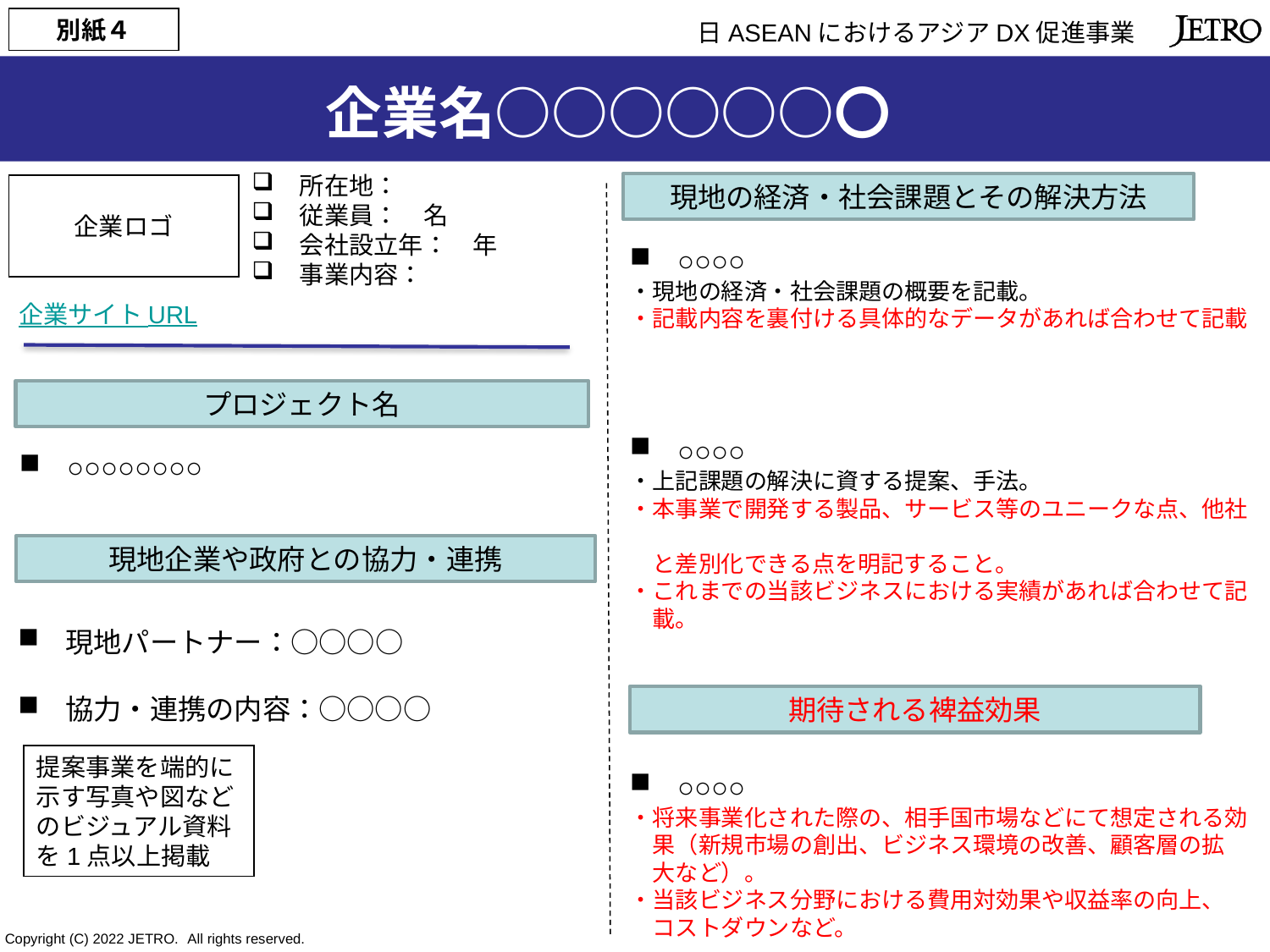

別紙４
日ASEANにおけるアジアDX促進事業
# 企業名○○○○○○〇
所在地：
従業員：　名
会社設立年：　年
事業内容：
現地の経済・社会課題とその解決方法

企業ロゴ

○○○○
・現地の経済・社会課題の概要を記載。
・記載内容を裏付ける具体的なデータがあれば合わせて記載

○○○○
・上記課題の解決に資する提案、手法。
・本事業で開発する製品、サービス等のユニークな点、他社
　と差別化できる点を明記すること。
・これまでの当該ビジネスにおける実績があれば合わせて記
　載。

○○○○
・将来事業化された際の、相手国市場などにて想定される効
　果（新規市場の創出、ビジネス環境の改善、顧客層の拡
　大など）。
・当該ビジネス分野における費用対効果や収益率の向上、
　コストダウンなど。

企業サイト URL

プロジェクト名
○○○○○○○○
現地企業や政府との協力・連携
現地パートナー：○○○○

協力・連携の内容：○○○○
期待される裨益効果
提案事業を端的に示す写真や図などのビジュアル資料を1点以上掲載